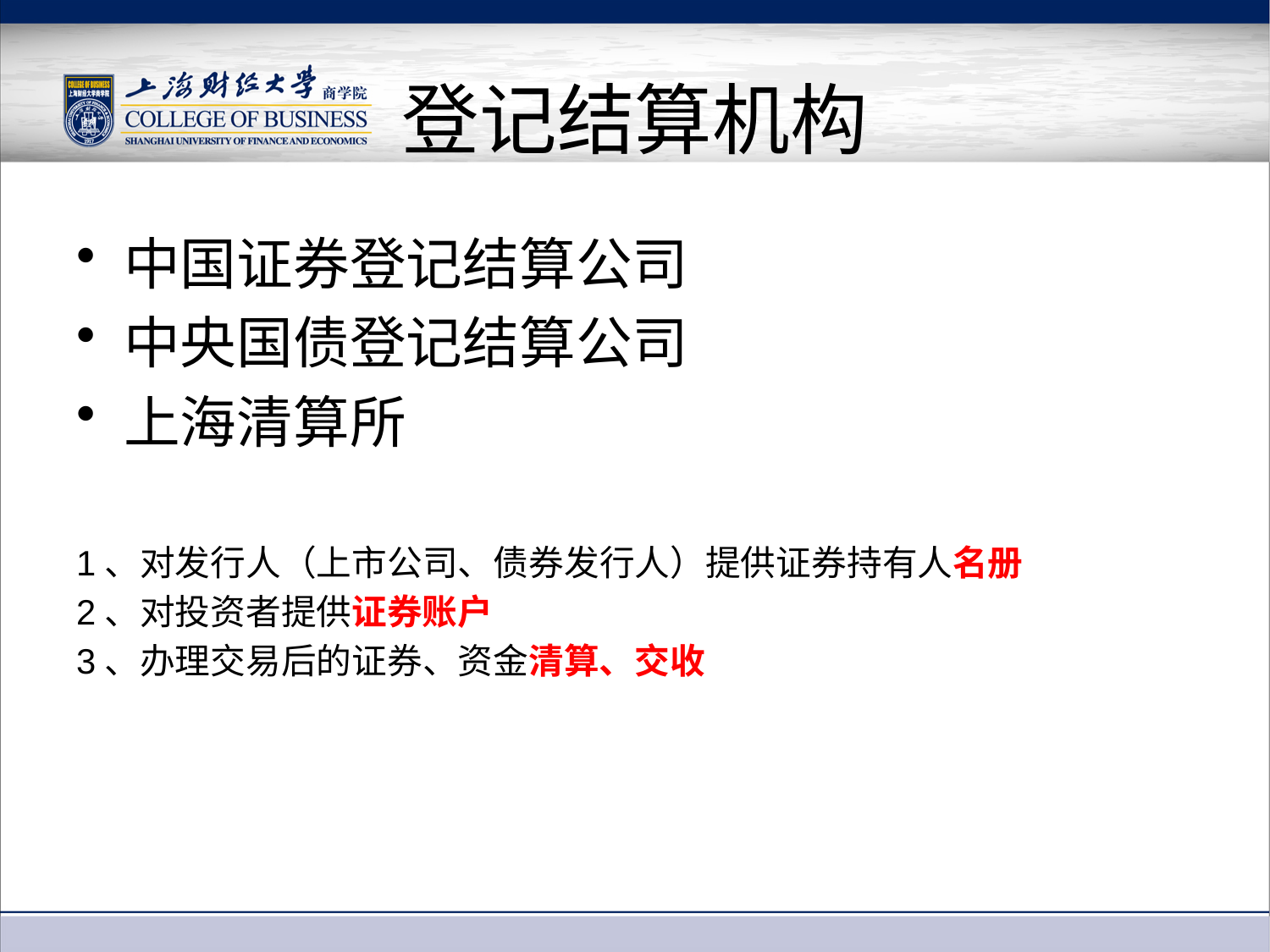

# 登记结算机构
中国证券登记结算公司
中央国债登记结算公司
上海清算所

1、对发行人（上市公司、债券发行人）提供证券持有人名册
2、对投资者提供证券账户
3、办理交易后的证券、资金清算、交收